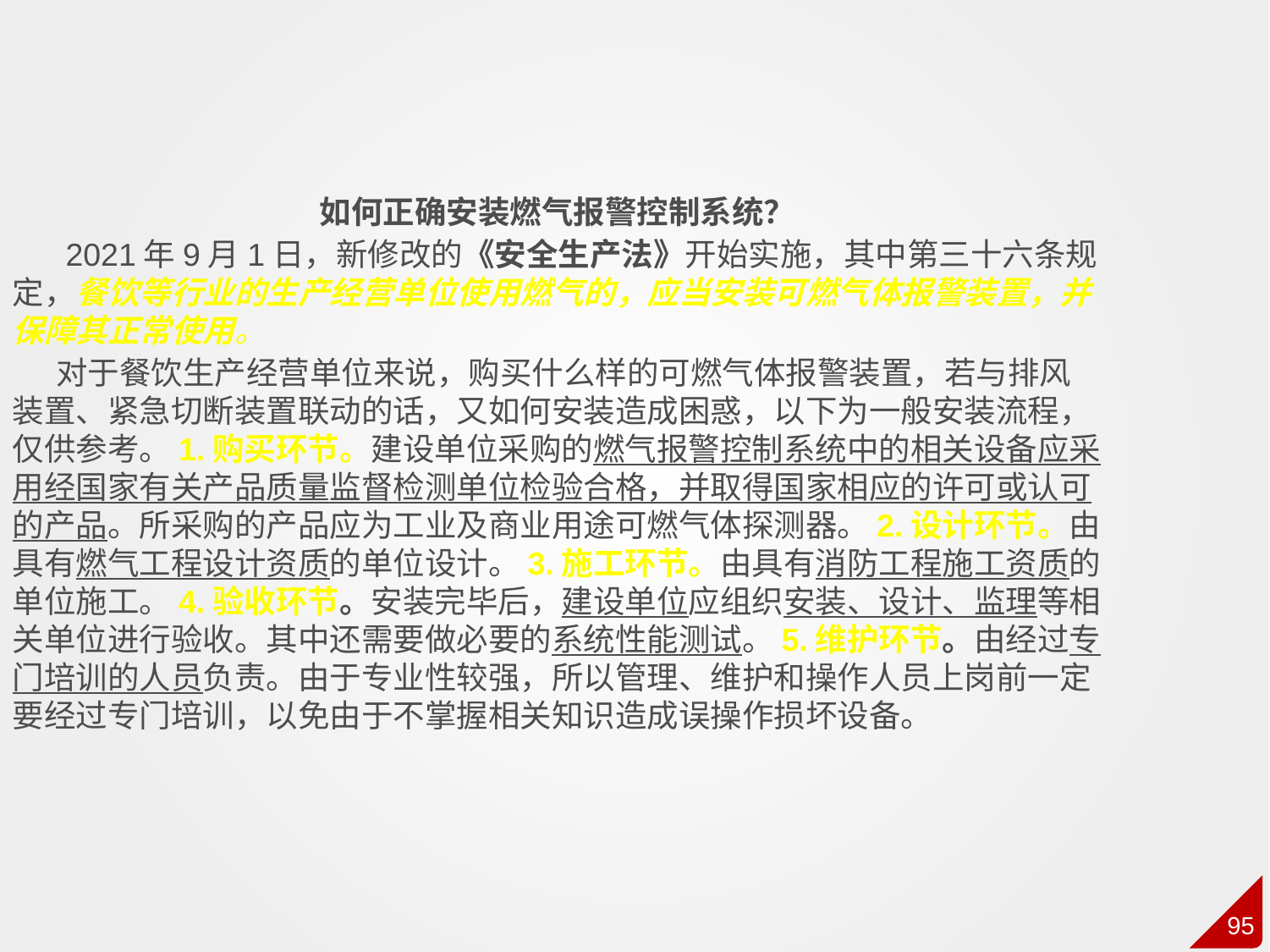

如何正确安装燃气报警控制系统？
      2021年9月1日，新修改的《安全生产法》开始实施，其中第三十六条规定，餐饮等行业的生产经营单位使用燃气的，应当安装可燃气体报警装置，并保障其正常使用。
     对于餐饮生产经营单位来说，购买什么样的可燃气体报警装置，若与排风装置、紧急切断装置联动的话，又如何安装造成困惑，以下为一般安装流程，仅供参考。1.购买环节。建设单位采购的燃气报警控制系统中的相关设备应采用经国家有关产品质量监督检测单位检验合格，并取得国家相应的许可或认可的产品。所采购的产品应为工业及商业用途可燃气体探测器。2.设计环节。由具有燃气工程设计资质的单位设计。3.施工环节。由具有消防工程施工资质的单位施工。4.验收环节。安装完毕后，建设单位应组织安装、设计、监理等相关单位进行验收。其中还需要做必要的系统性能测试。5.维护环节。由经过专门培训的人员负责。由于专业性较强，所以管理、维护和操作人员上岗前一定要经过专门培训，以免由于不掌握相关知识造成误操作损坏设备。